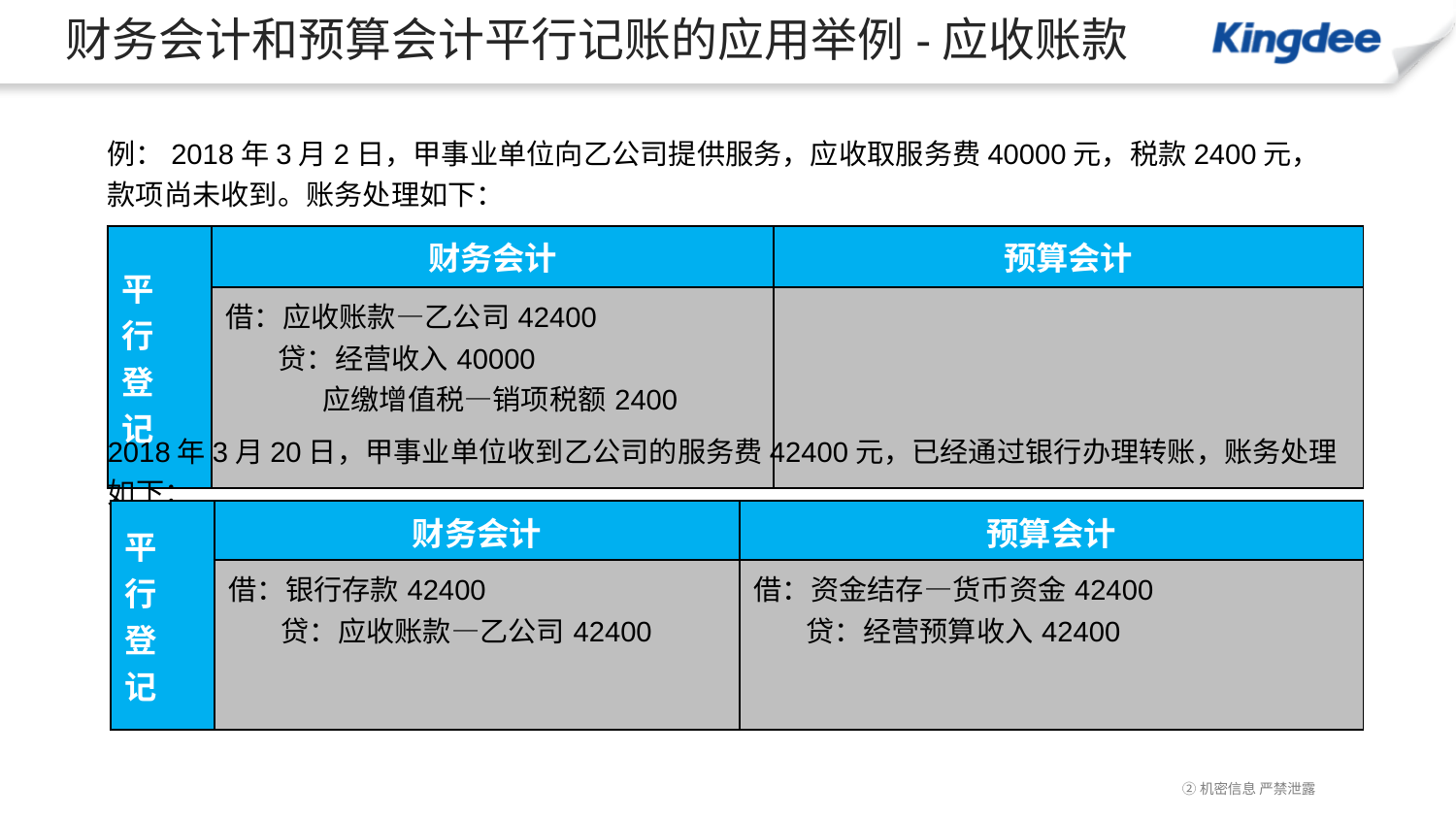

# 财务会计和预算会计平行记账的应用举例-应收账款
例：2018年3月2日，甲事业单位向乙公司提供服务，应收取服务费40000元，税款2400元，款项尚未收到。账务处理如下：
| 平 行 登 记 | 财务会计 | 预算会计 |
| --- | --- | --- |
|  | 借：应收账款—乙公司42400 贷：经营收入40000 应缴增值税—销项税额2400 |  |
2018年3月20日，甲事业单位收到乙公司的服务费42400元，已经通过银行办理转账，账务处理如下：
| 平 行 登 记 | 财务会计 | 预算会计 |
| --- | --- | --- |
|  | 借：银行存款42400 贷：应收账款—乙公司42400 | 借：资金结存—货币资金42400 贷：经营预算收入42400 |